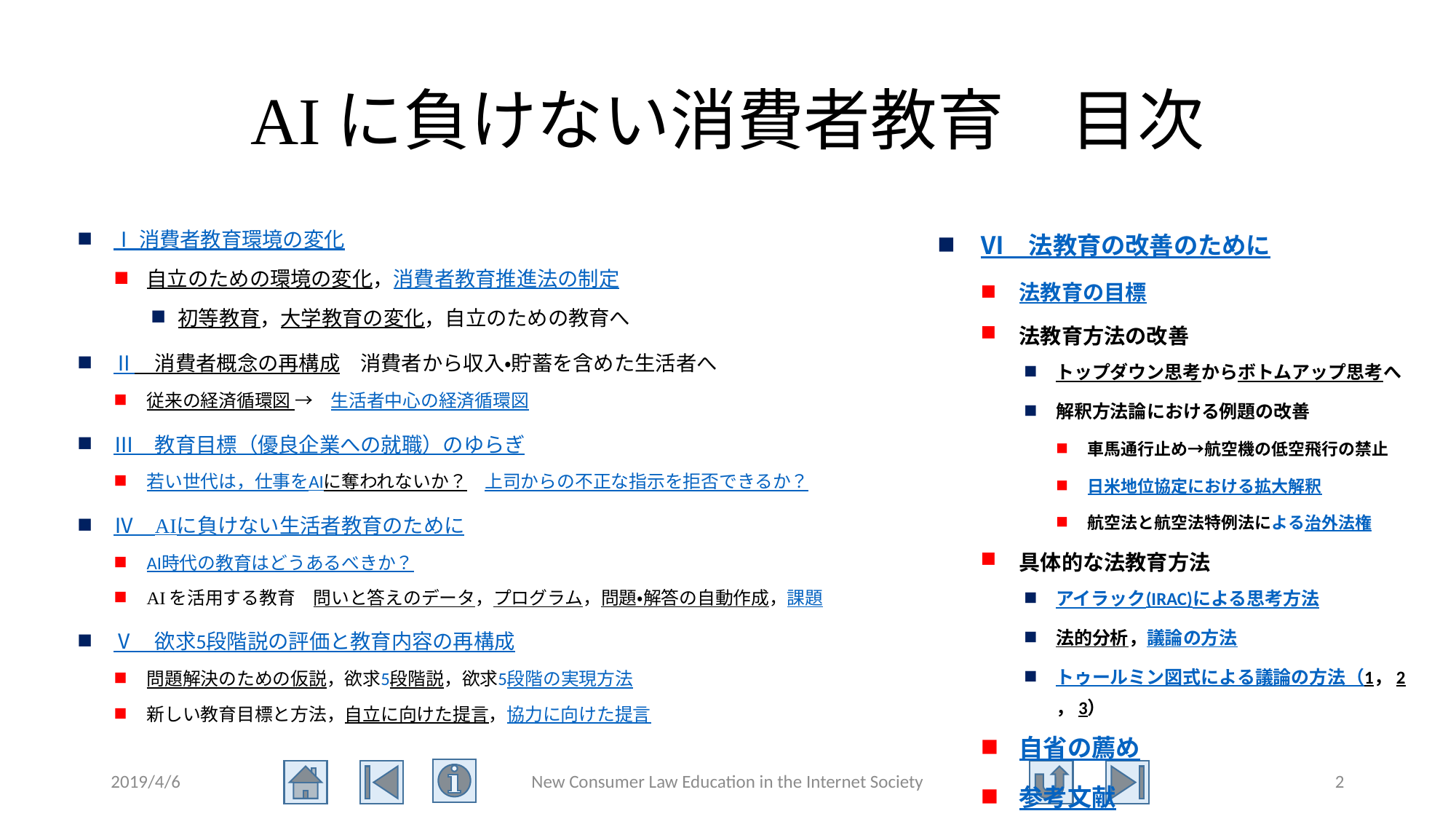

# AIに負けない消費者教育　目次
Ⅰ 消費者教育環境の変化
自立のための環境の変化，消費者教育推進法の制定
初等教育，大学教育の変化，自立のための教育へ
Ⅱ　消費者概念の再構成　消費者から収入・貯蓄を含めた生活者へ
従来の経済循環図 →　生活者中心の経済循環図
Ⅲ　教育目標（優良企業への就職）のゆらぎ
若い世代は，仕事をAIに奪われないか？　上司からの不正な指示を拒否できるか？
Ⅳ　AIに負けない生活者教育のために
AI時代の教育はどうあるべきか？
AIを活用する教育　問いと答えのデータ，プログラム，問題・解答の自動作成，課題
Ⅴ　欲求5段階説の評価と教育内容の再構成
問題解決のための仮説，欲求5段階説，欲求5段階の実現方法
新しい教育目標と方法，自立に向けた提言，協力に向けた提言

Ⅵ　法教育の改善のために
法教育の目標
法教育方法の改善
トップダウン思考からボトムアップ思考へ
解釈方法論における例題の改善
車馬通行止め→航空機の低空飛行の禁止
日米地位協定における拡大解釈
航空法と航空法特例法による治外法権
具体的な法教育方法
アイラック(IRAC)による思考方法
法的分析，議論の方法
トゥールミン図式による議論の方法（1，2，3）
自省の薦め
参考文献
2019/4/6
New Consumer Law Education in the Internet Society
2